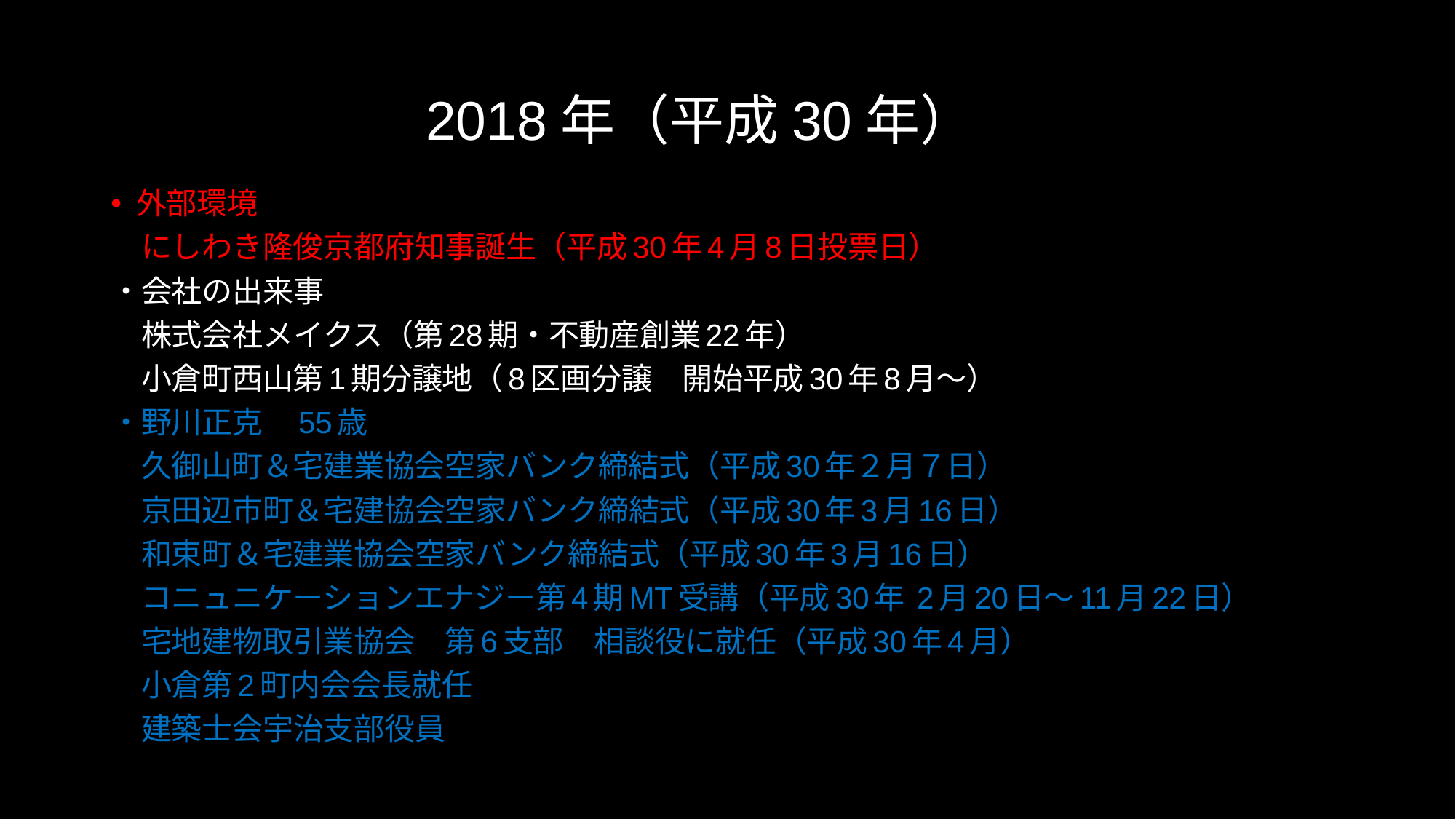

# 2018年（平成30年）
外部環境
　にしわき隆俊京都府知事誕生（平成30年4月8日投票日）
・会社の出来事
　株式会社メイクス（第28期・不動産創業22年）
　小倉町西山第1期分譲地（8区画分譲　開始平成30年8月～）
・野川正克　55歳
　久御山町＆宅建業協会空家バンク締結式（平成30年２月７日）
　京田辺市町＆宅建協会空家バンク締結式（平成30年3月16日）
　和束町＆宅建業協会空家バンク締結式（平成30年3月16日）
　コニュニケーションエナジー第4期MT受講（平成30年 2月20日～11月22日）
　宅地建物取引業協会　第6支部　相談役に就任（平成30年4月）
　小倉第2町内会会長就任
　建築士会宇治支部役員